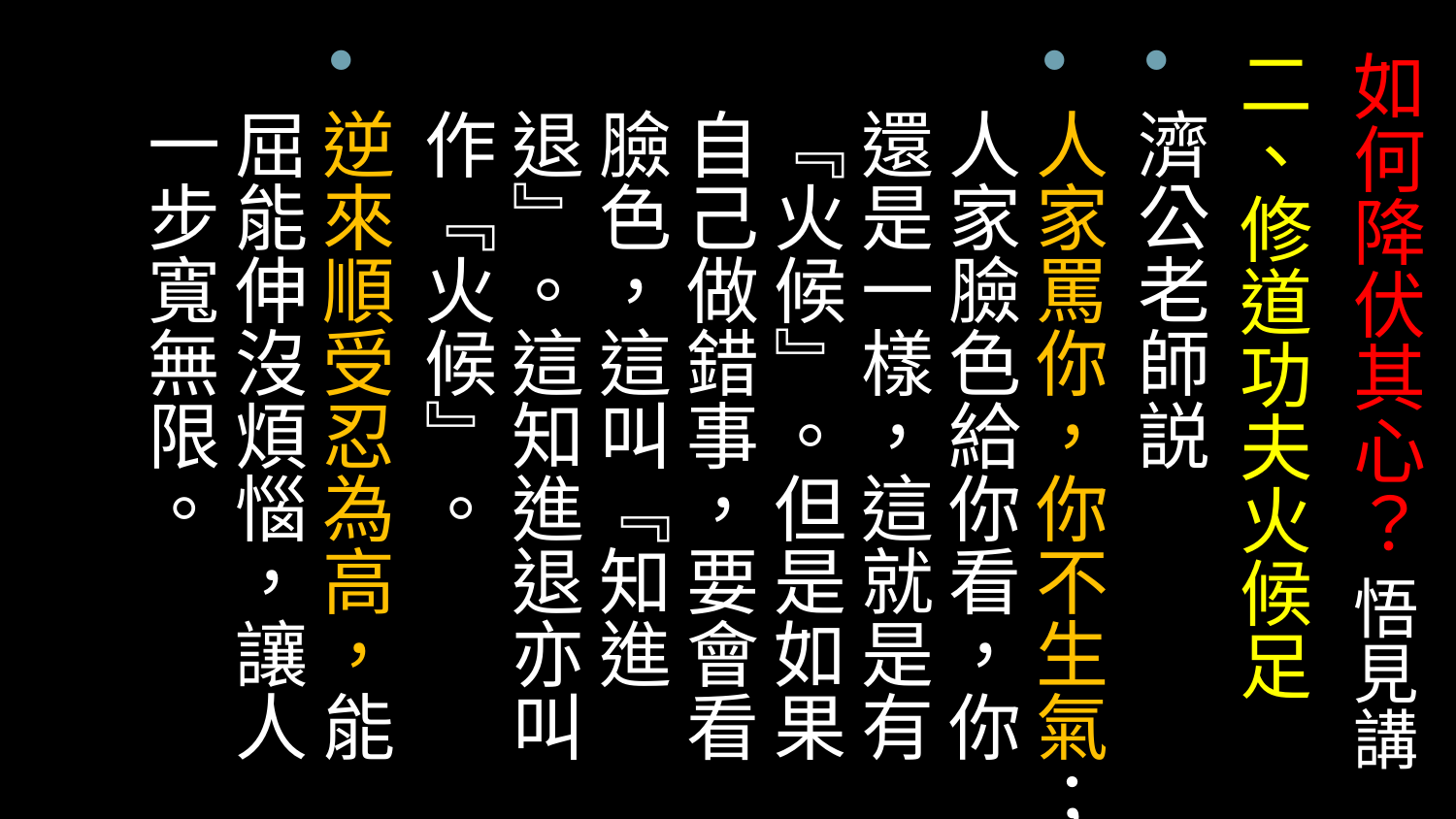

二、修道功夫火候足
濟公老師説
人家罵你，你不生氣；人家臉色給你看，你還是一樣，這就是有『火候』。但是如果自己做錯事，要會看臉色，這叫『知進退』。這知進退亦叫作『火候』。
逆來順受忍為高，能屈能伸沒煩惱，讓人一步寬無限。

# 如何降伏其心？ 悟見講